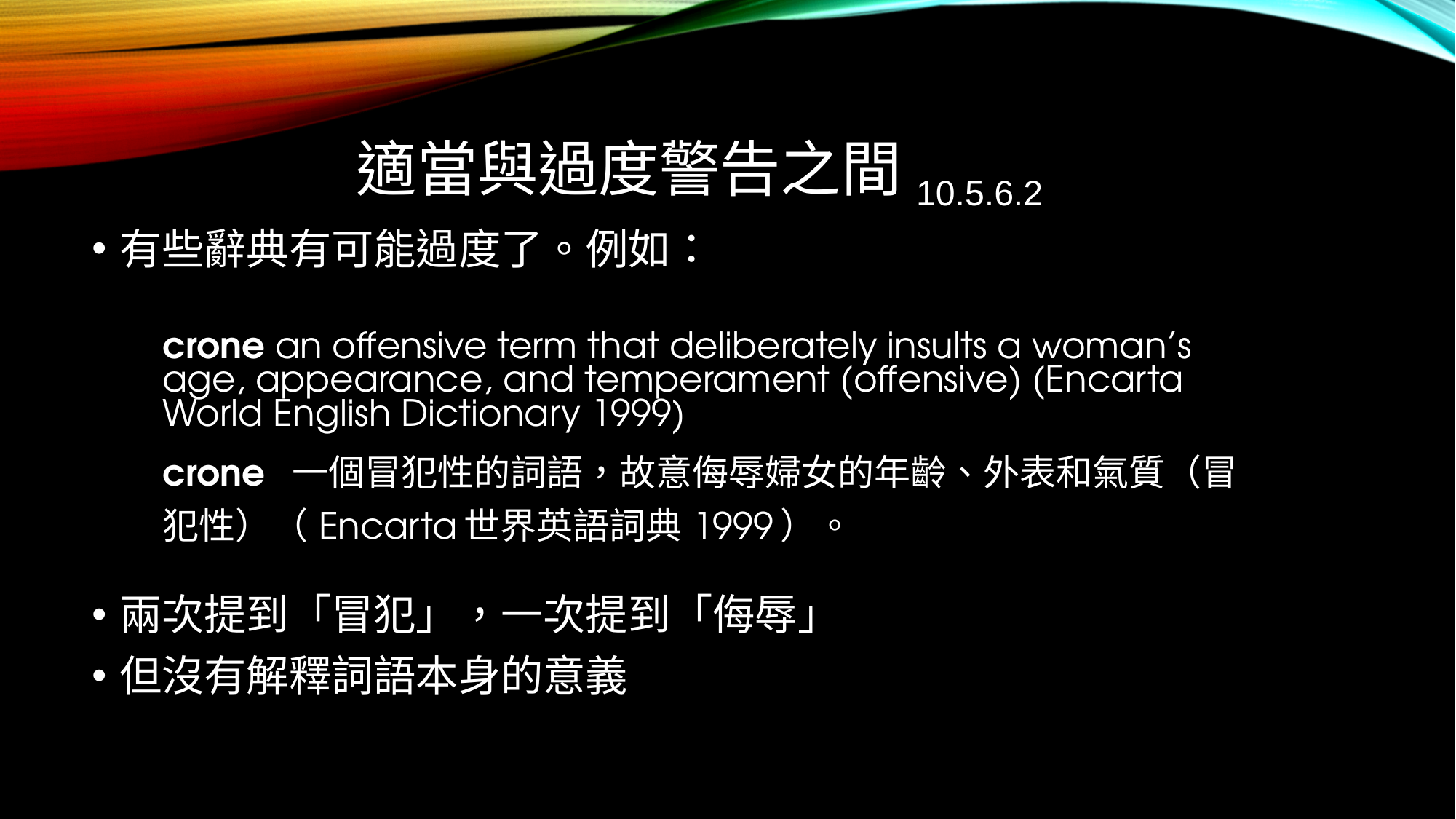

# 適當與過度警告之間10.5.6.2
有些辭典有可能過度了。例如：

兩次提到「冒犯」，一次提到「侮辱」
但沒有解釋詞語本身的意義
| crone an offensive term that deliberately insults a woman’s age, appearance, and temperament (offensive) (Encarta World English Dictionary 1999) |
| --- |
| crone 一個冒犯性的詞語，故意侮辱婦女的年齡、外表和氣質（冒犯性）（Encarta世界英語詞典1999）。 |